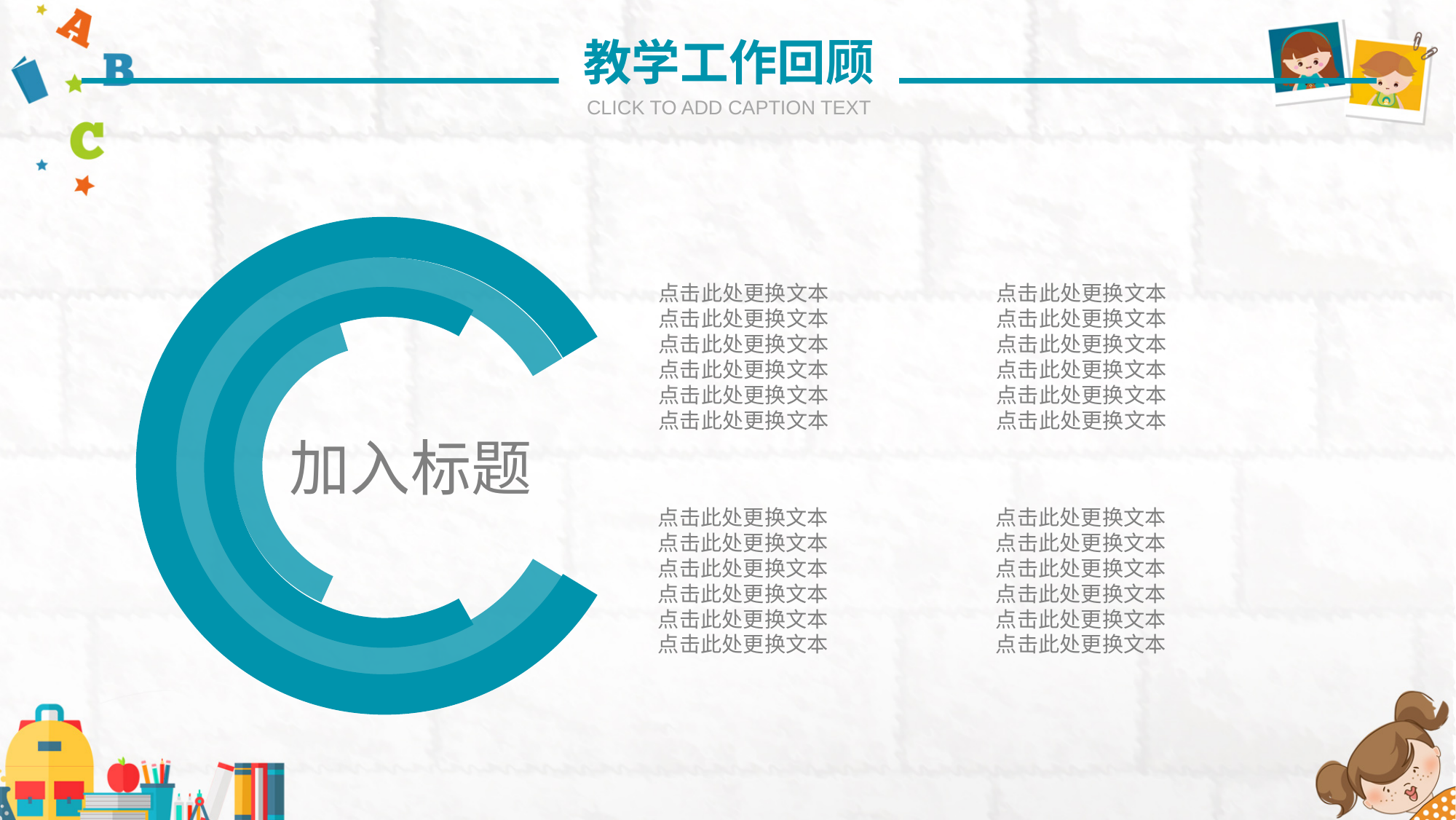

教学工作回顾

CLICK TO ADD CAPTION TEXT

点击此处更换文本
点击此处更换文本
点击此处更换文本
点击此处更换文本
点击此处更换文本
点击此处更换文本

点击此处更换文本
点击此处更换文本
点击此处更换文本
点击此处更换文本
点击此处更换文本
点击此处更换文本

加入标题
点击此处更换文本
点击此处更换文本
点击此处更换文本
点击此处更换文本
点击此处更换文本
点击此处更换文本

点击此处更换文本
点击此处更换文本
点击此处更换文本
点击此处更换文本
点击此处更换文本
点击此处更换文本